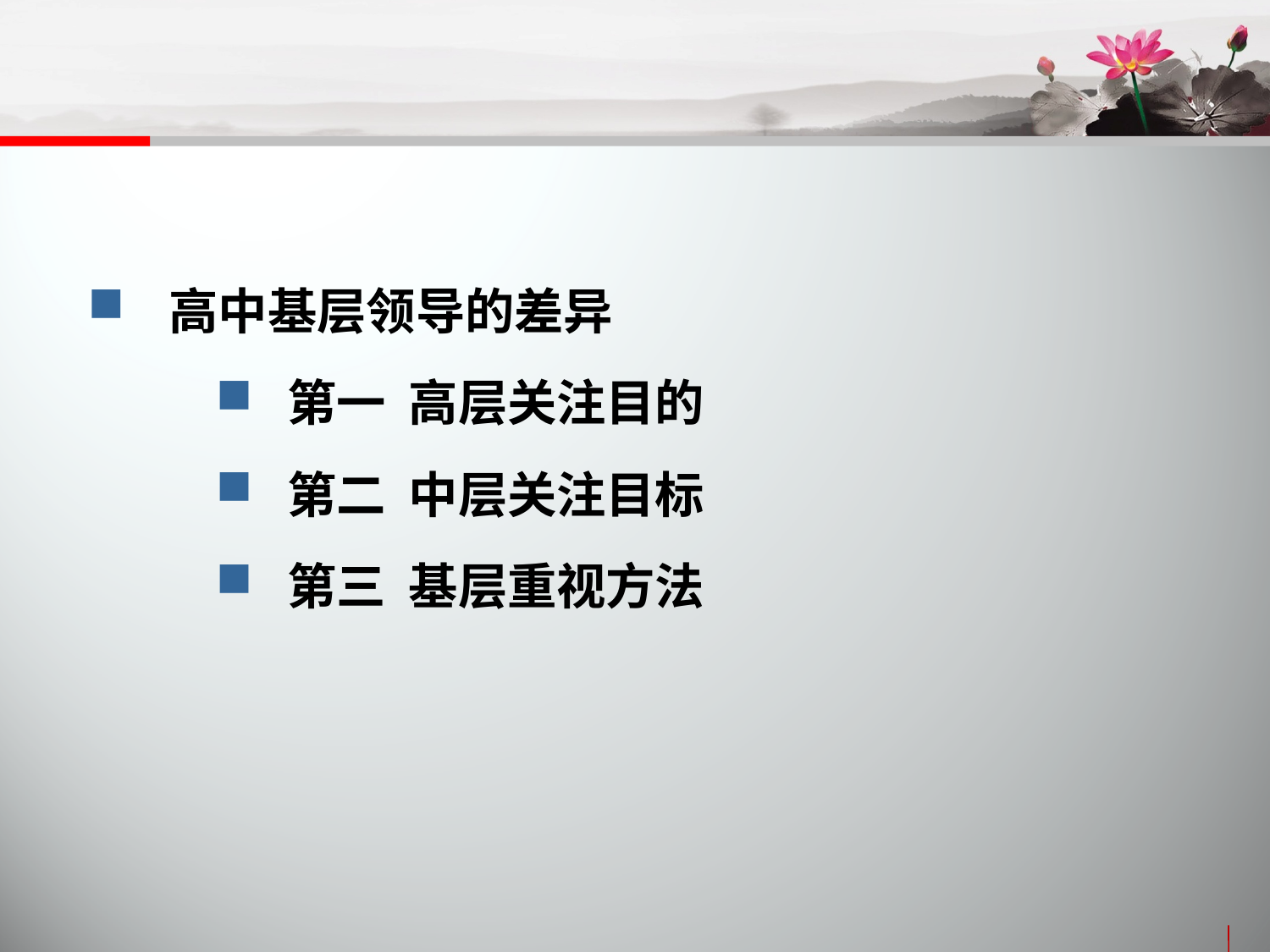

高中基层领导的差异
  第一  高层关注目的
  第二  中层关注目标
  第三  基层重视方法